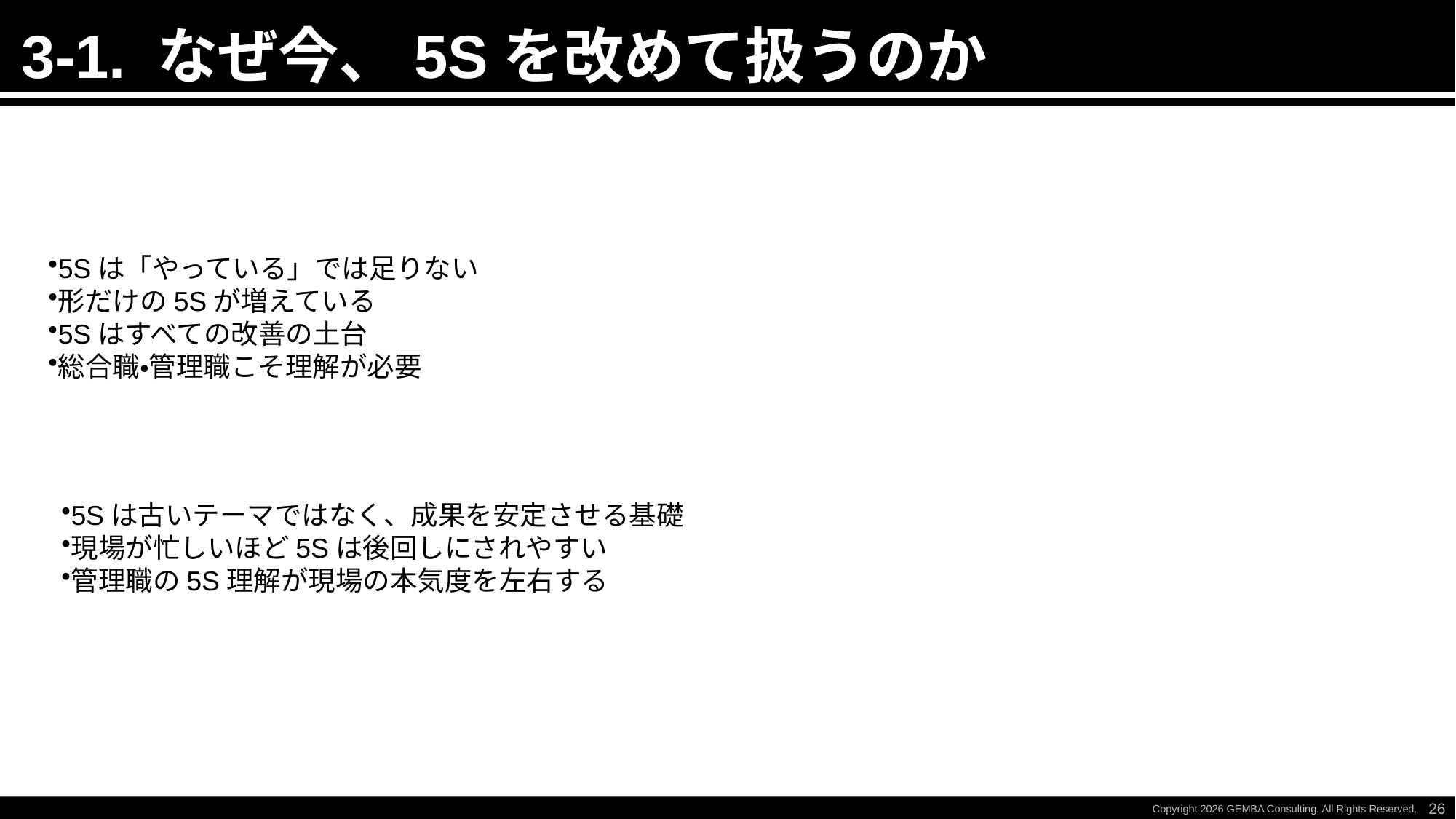

3-1. なぜ今、5Sを改めて扱うのか
5Sは「やっている」では足りない
形だけの5Sが増えている
5Sはすべての改善の土台
総合職・管理職こそ理解が必要
5Sは古いテーマではなく、成果を安定させる基礎
現場が忙しいほど5Sは後回しにされやすい
管理職の5S理解が現場の本気度を左右する
26